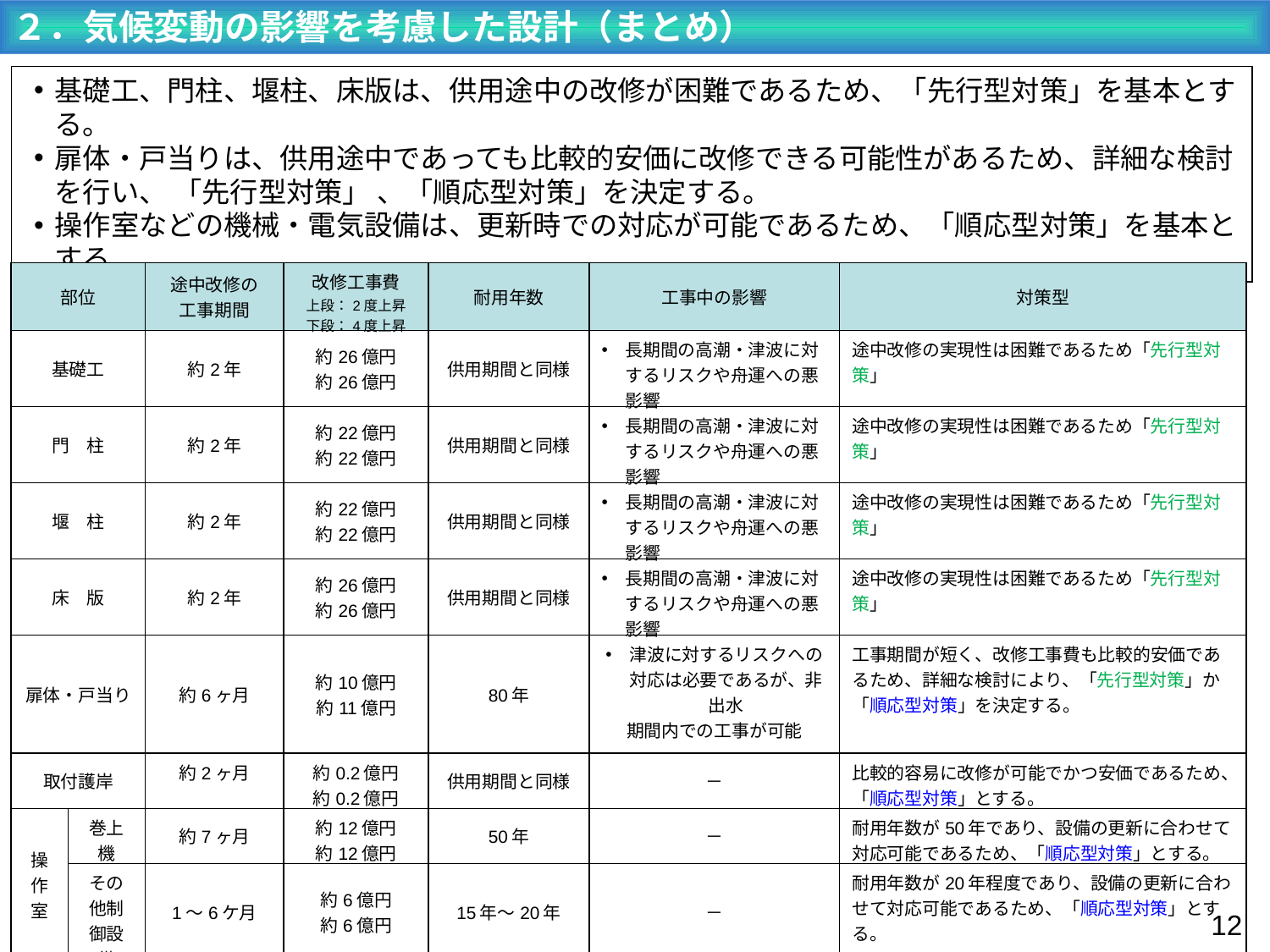

２．気候変動の影響を考慮した設計（まとめ）
基礎工、門柱、堰柱、床版は、供用途中の改修が困難であるため、「先行型対策」を基本とする。
扉体・戸当りは、供用途中であっても比較的安価に改修できる可能性があるため、詳細な検討を行い、 「先行型対策」 、「順応型対策」を決定する。
操作室などの機械・電気設備は、更新時での対応が可能であるため、「順応型対策」を基本とする。
| 部位 |  | 途中改修の 工事期間 | 改修工事費 上段：2度上昇 下段：4度上昇 | 耐用年数 | 工事中の影響 | 対策型 |
| --- | --- | --- | --- | --- | --- | --- |
| 基礎工 |  | 約2年 | 約26億円 約26億円 | 供用期間と同様 | 長期間の高潮・津波に対するリスクや舟運への悪影響 | 途中改修の実現性は困難であるため「先行型対策」 |
| 門　柱 |  | 約2年 | 約22億円 約22億円 | 供用期間と同様 | 長期間の高潮・津波に対するリスクや舟運への悪影響 | 途中改修の実現性は困難であるため「先行型対策」 |
| 堰　柱 |  | 約2年 | 約22億円 約22億円 | 供用期間と同様 | 長期間の高潮・津波に対するリスクや舟運への悪影響 | 途中改修の実現性は困難であるため「先行型対策」 |
| 床　版 |  | 約2年 | 約26億円 約26億円 | 供用期間と同様 | 長期間の高潮・津波に対するリスクや舟運への悪影響 | 途中改修の実現性は困難であるため「先行型対策」 |
| 扉体・戸当り |  | 約6ヶ月 | 約10億円 約11億円 | 80年 | 津波に対するリスクへの対応は必要であるが、非出水 期間内での工事が可能 | 工事期間が短く、改修工事費も比較的安価であるため、詳細な検討により、「先行型対策」か「順応型対策」を決定する。 |
| 取付護岸 |  | 約2ヶ月 | 約0.2億円 約0.2億円 | 供用期間と同様 | － | 比較的容易に改修が可能でかつ安価であるため、「順応型対策」とする。 |
| 操作室 | 巻上機 | 約7ヶ月 | 約12億円 約12億円 | 50年 | － | 耐用年数が50年であり、設備の更新に合わせて 対応可能であるため、「順応型対策」とする。 |
|  | その他制御設備 | 1～6ケ月 | 約6億円 約6億円 | 15年～20年 | － | 耐用年数が20年程度であり、設備の更新に合わせて対応可能であるため、「順応型対策」とする。 |
12